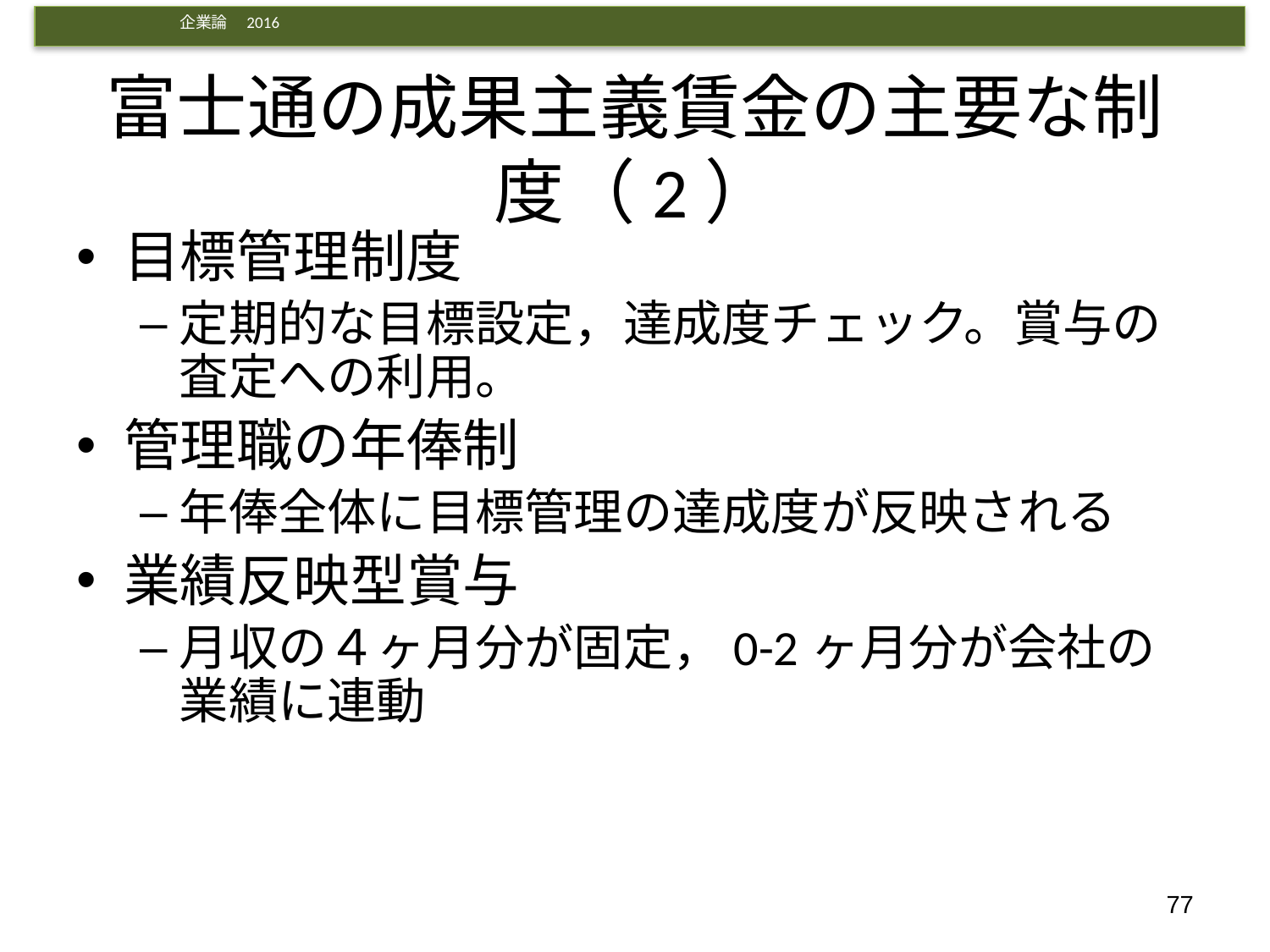

# 富士通の成果主義賃金の主要な制度（2）
目標管理制度
定期的な目標設定，達成度チェック。賞与の査定への利用。
管理職の年俸制
年俸全体に目標管理の達成度が反映される
業績反映型賞与
月収の４ヶ月分が固定，0-2ヶ月分が会社の業績に連動
77